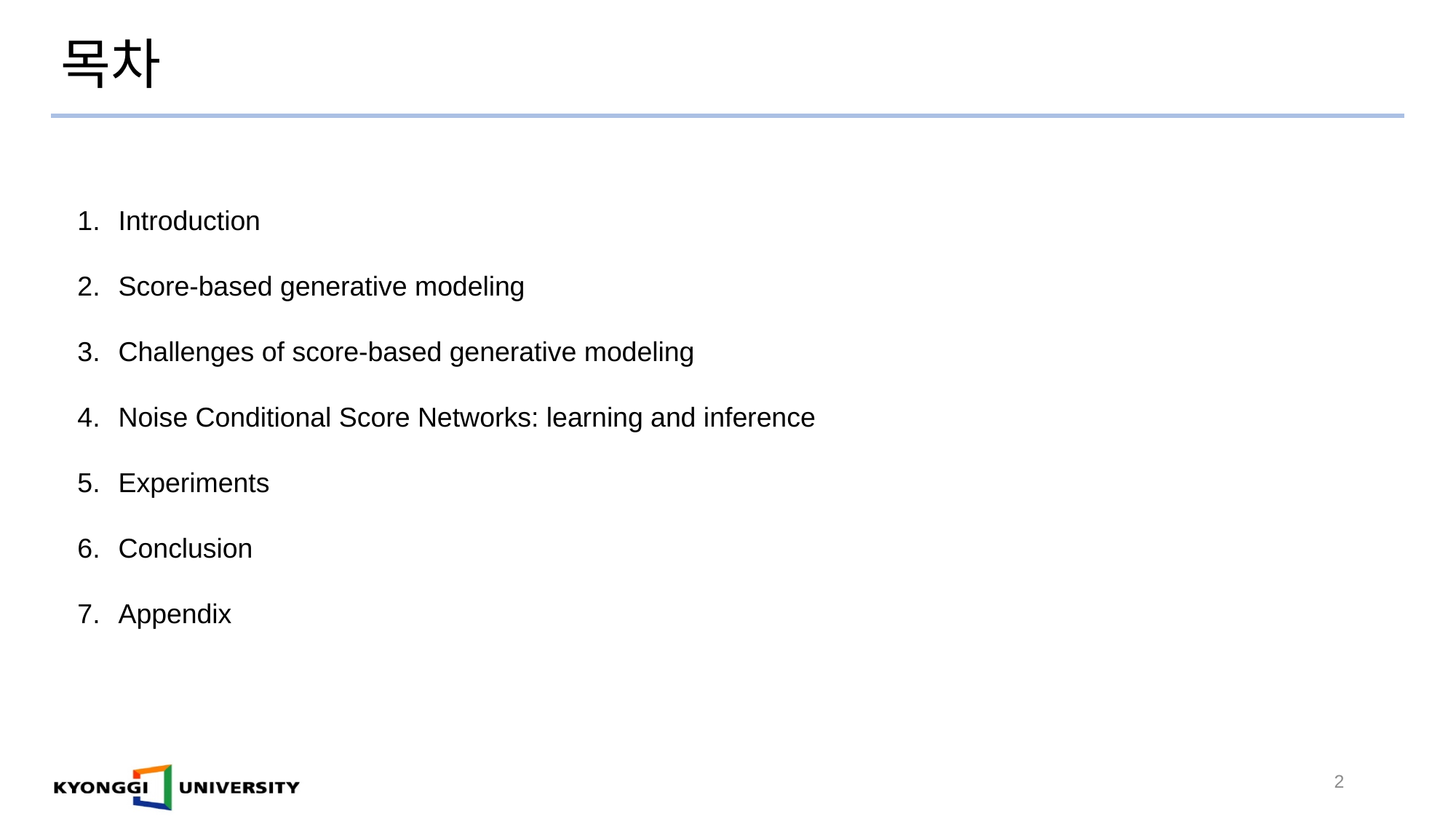

# 목차
Introduction
Score-based generative modeling
Challenges of score-based generative modeling
Noise Conditional Score Networks: learning and inference
Experiments
Conclusion
Appendix
2